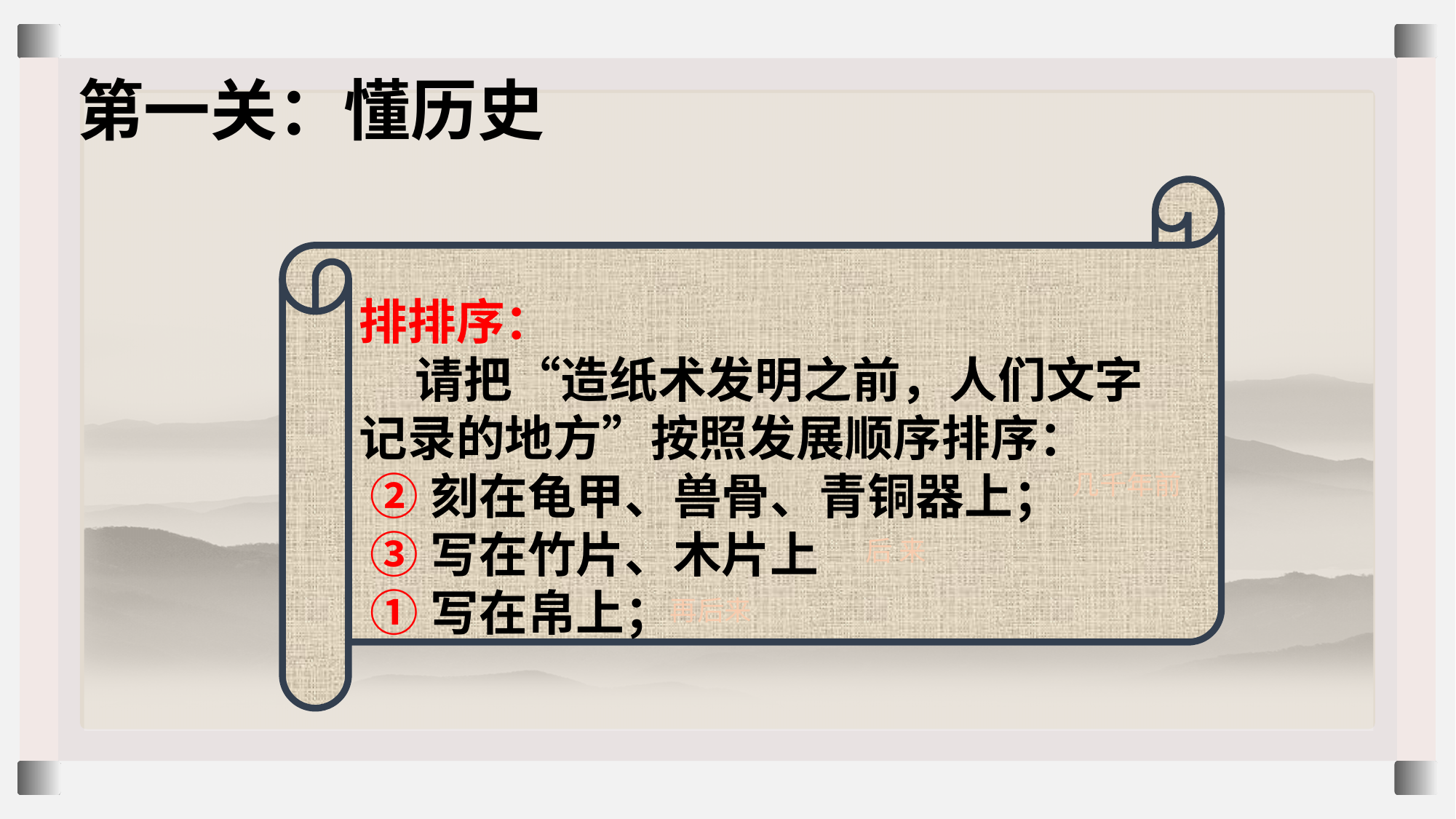

# 第一关：懂历史

排排序：
    请把“造纸术发明之前，人们文字记录的地方”按照发展顺序排序：
 ②刻在龟甲、兽骨、青铜器上；
 ③写在竹片、木片上
 ①写在帛上；
几千年前
后 来
再后来